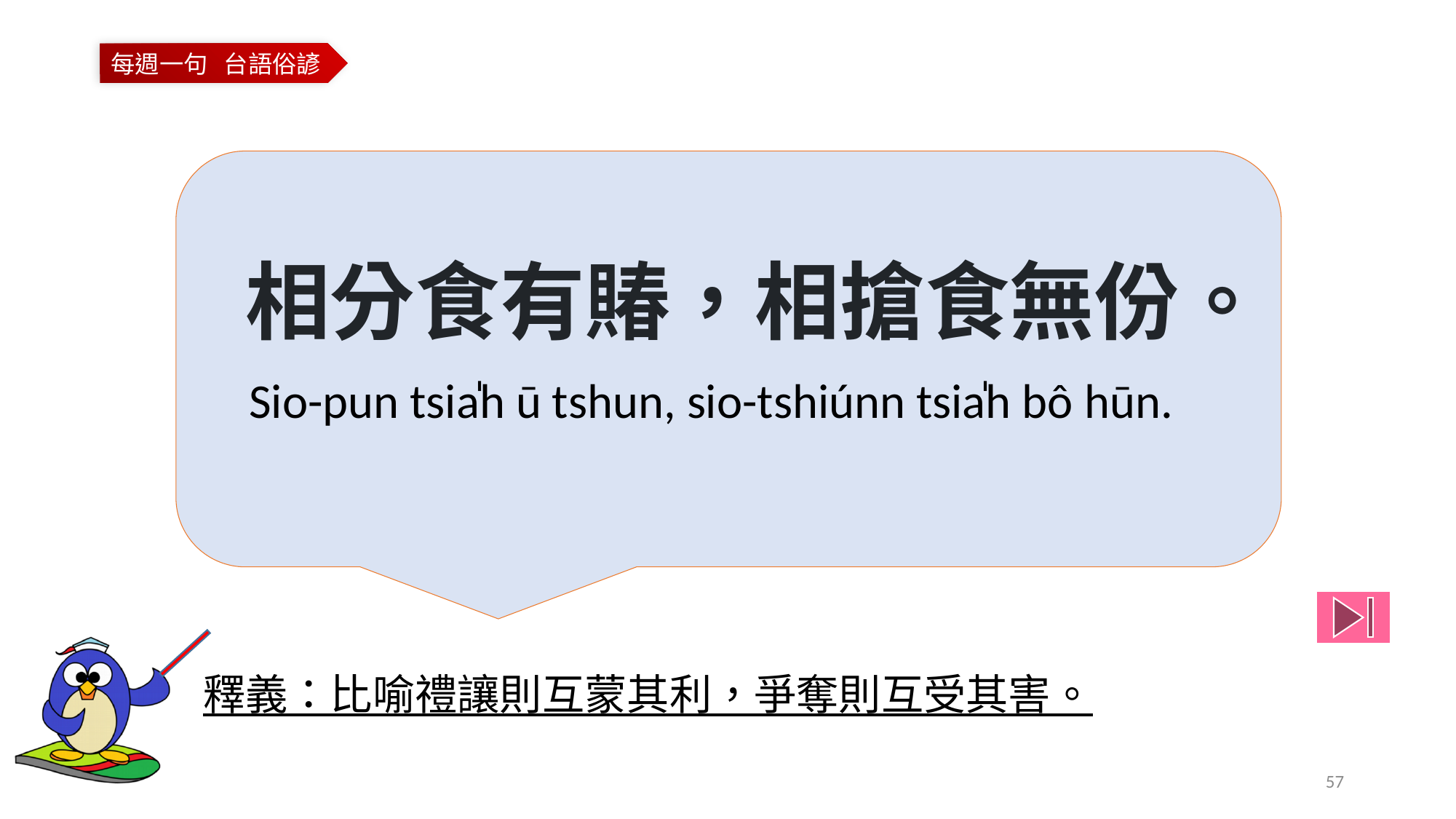

相分食有賰，相搶食無份。
Sio-pun tsia̍h ū tshun, sio-tshiúnn tsia̍h bô hūn.

釋義：比喻禮讓則互蒙其利，爭奪則互受其害。
57